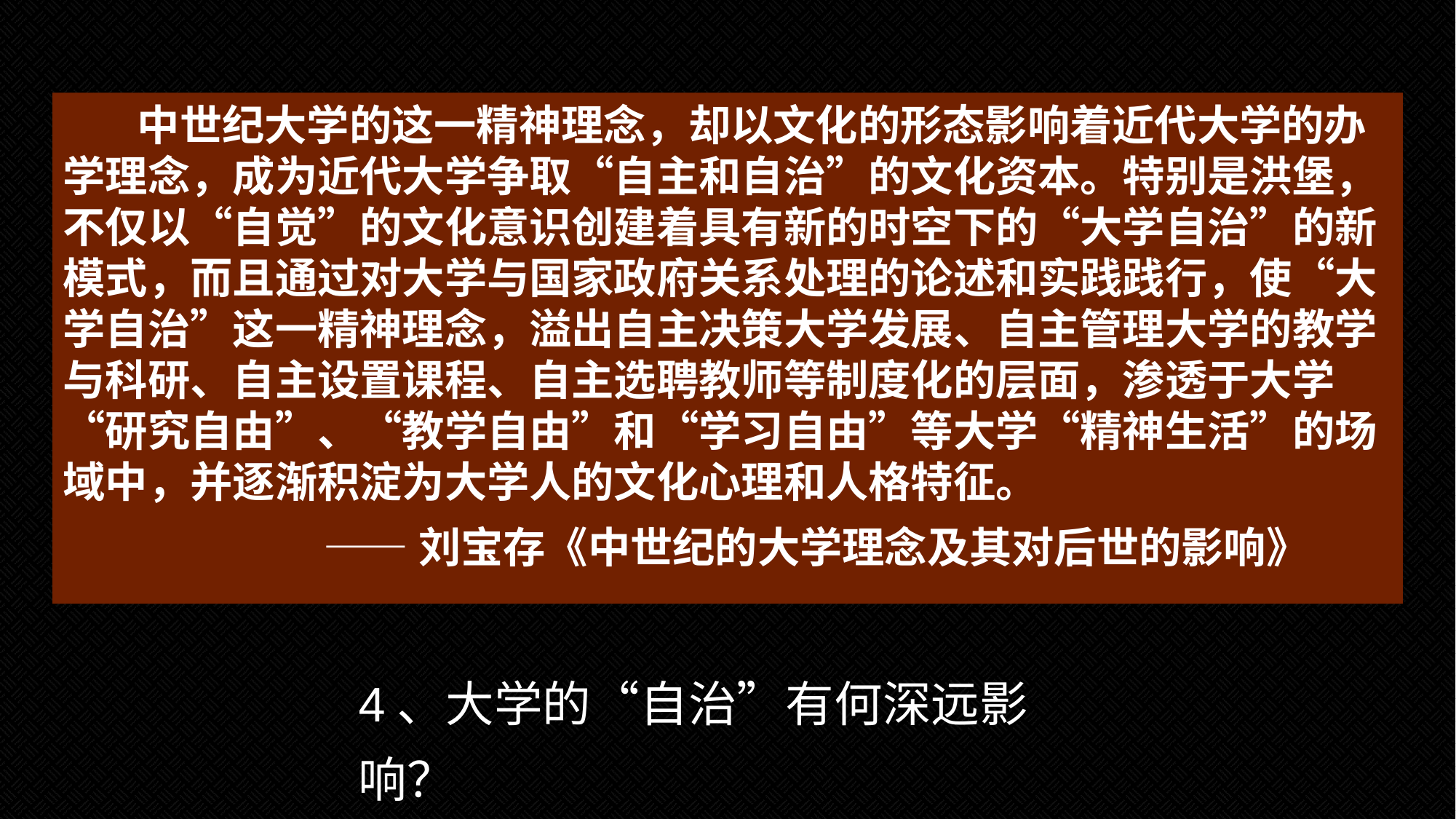

中世纪大学的这一精神理念，却以文化的形态影响着近代大学的办学理念，成为近代大学争取“自主和自治”的文化资本。特别是洪堡，不仅以“自觉”的文化意识创建着具有新的时空下的“大学自治”的新模式，而且通过对大学与国家政府关系处理的论述和实践践行，使“大学自治”这一精神理念，溢出自主决策大学发展、自主管理大学的教学与科研、自主设置课程、自主选聘教师等制度化的层面，渗透于大学“研究自由”、“教学自由”和“学习自由”等大学“精神生活”的场域中，并逐渐积淀为大学人的文化心理和人格特征。
                           ——刘宝存《中世纪的大学理念及其对后世的影响》
#
4、大学的“自治”有何深远影响？